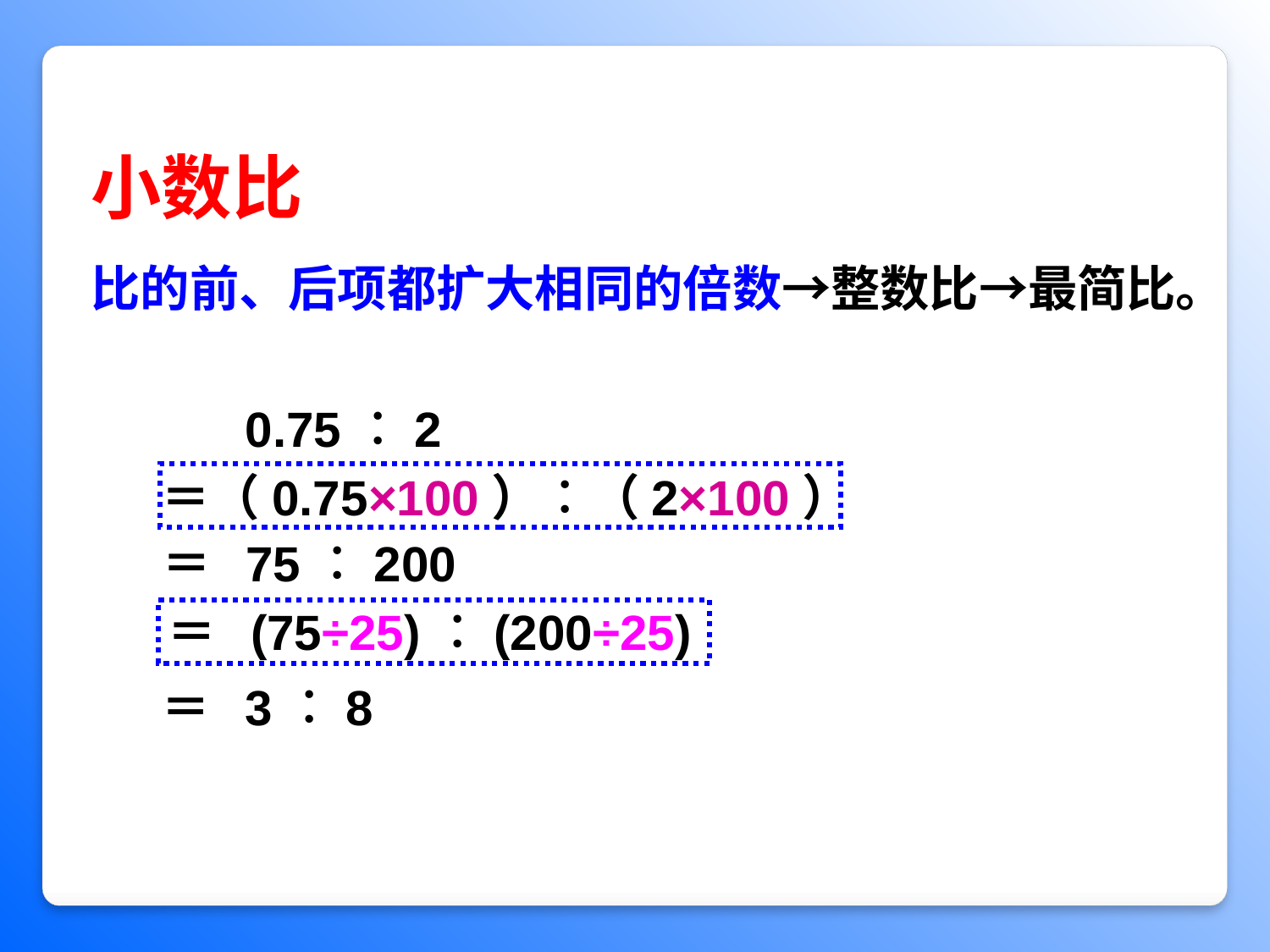

小数比
比的前、后项都扩大相同的倍数→整数比→最简比。
0.75︰2
   ＝（0.75×100）︰（2×100）

   ＝  75︰200
   ＝  (75÷25)︰(200÷25)

   ＝  3︰8